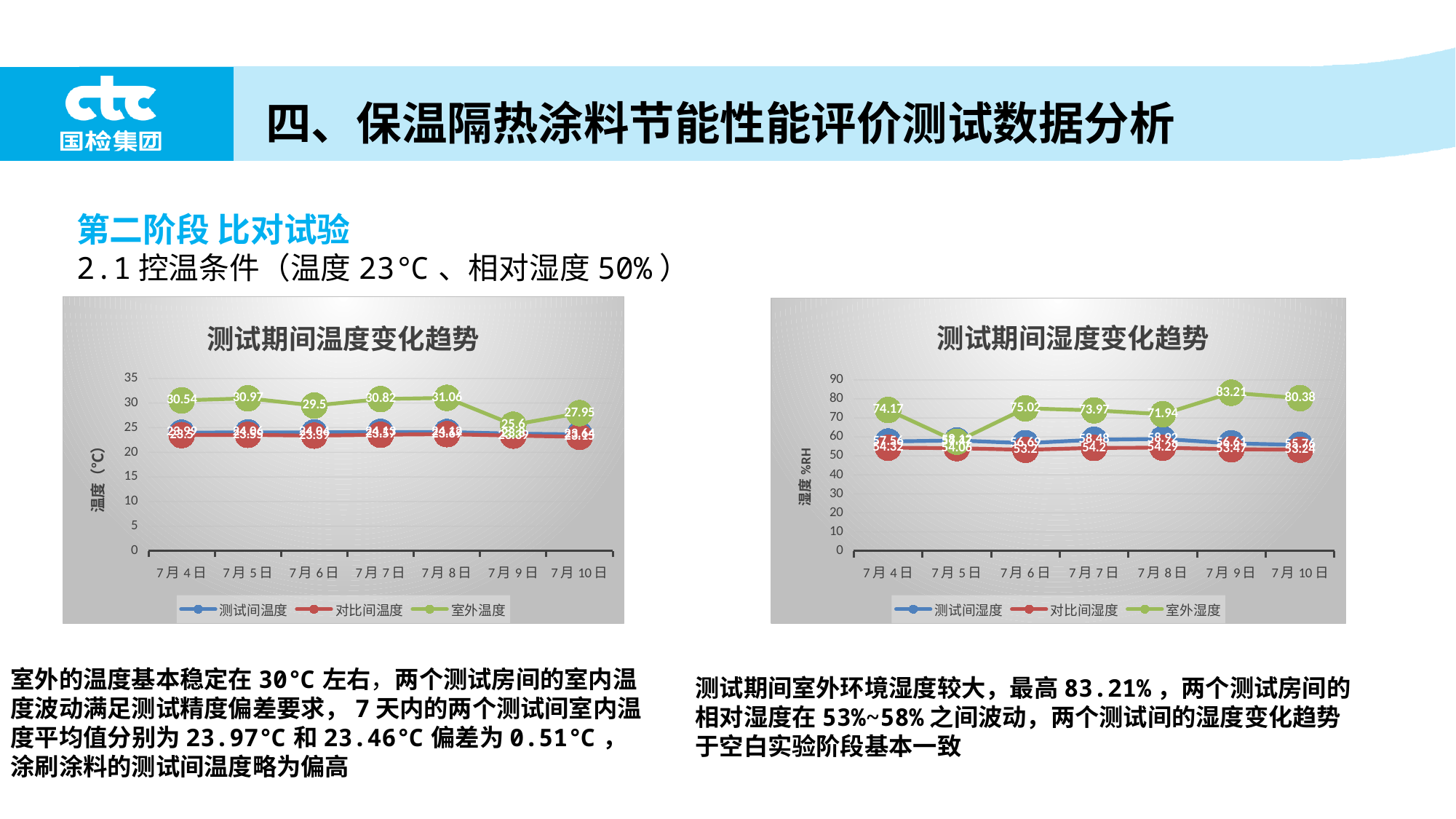

四、保温隔热涂料节能性能评价测试数据分析
第二阶段 比对试验
2.1控温条件（温度23℃、相对湿度50%）

### Chart: 测试期间温度变化趋势

| Category | 测试间温度 | 对比间温度 | 室外温度 |
|---|---|---|---|
| 44381 | 23.99 | 23.5 | 30.54 |
| 44382 | 24.06 | 23.55 | 30.97 |
| 44383 | 24.04 | 23.39 | 29.5 |
| 44384 | 24.13 | 23.57 | 30.82 |
| 44385 | 24.12 | 23.69 | 31.06 |
| 44386 | 23.8 | 23.39 | 25.6 |
| 44387 | 23.64 | 23.15 | 27.95 |

### Chart: 测试期间湿度变化趋势

| Category | 测试间湿度 | 对比间湿度 | 室外湿度 |
|---|---|---|---|
| 44381 | 57.56 | 54.32 | 74.17 |
| 44382 | 58.12 | 54.06 | 57.47 |
| 44383 | 56.69 | 53.2 | 75.02 |
| 44384 | 58.48 | 54.2 | 73.97 |
| 44385 | 58.92 | 54.29 | 71.94 |
| 44386 | 56.61 | 53.47 | 83.21 |
| 44387 | 55.76 | 53.24 | 80.38 |
室外的温度基本稳定在30℃左右，两个测试房间的室内温度波动满足测试精度偏差要求，7天内的两个测试间室内温度平均值分别为23.97℃和23.46℃偏差为0.51℃，涂刷涂料的测试间温度略为偏高
测试期间室外环境湿度较大，最高83.21%，两个测试房间的相对湿度在53%~58%之间波动，两个测试间的湿度变化趋势于空白实验阶段基本一致